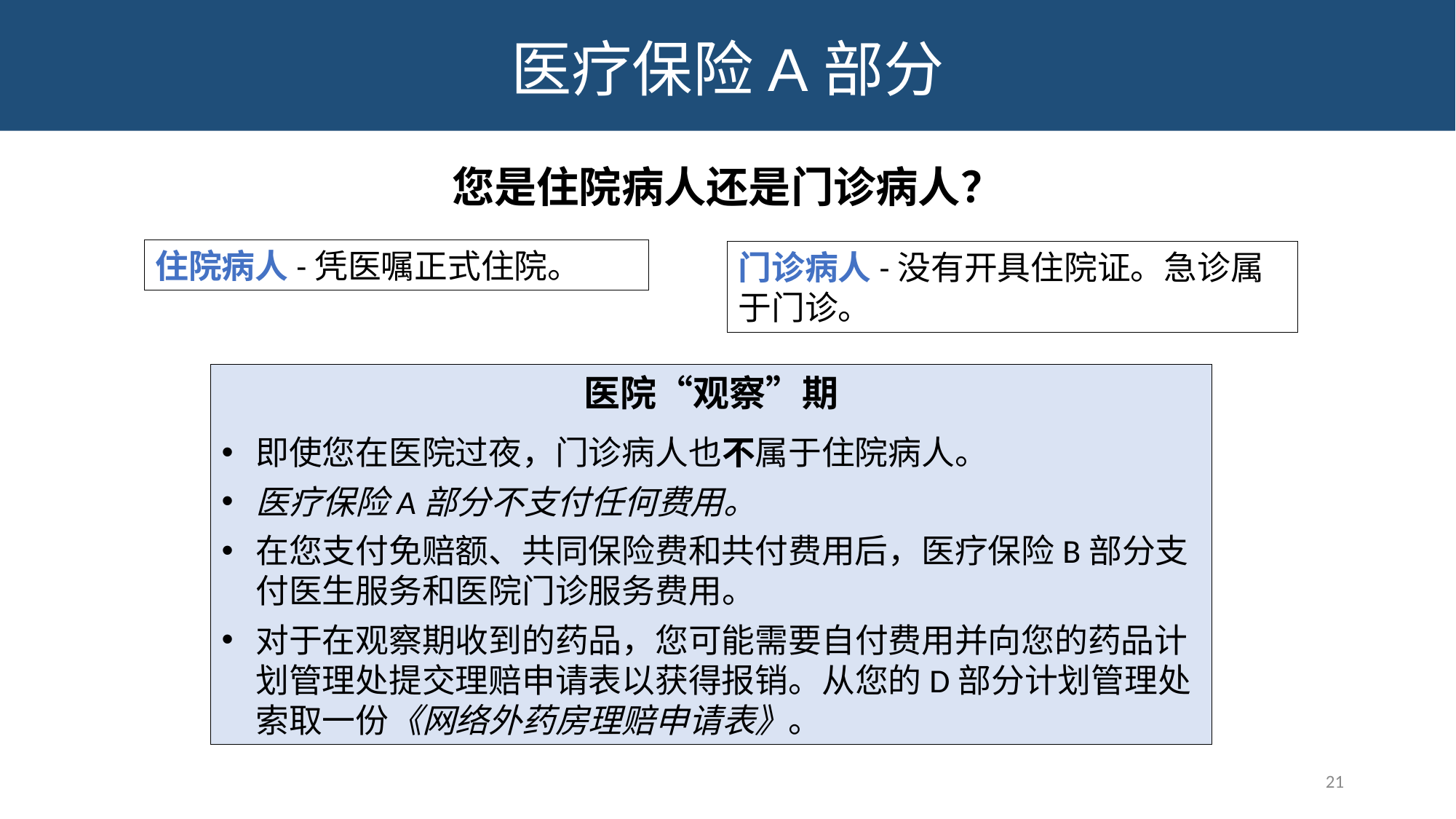

医疗保险A部分

您是住院病人还是门诊病人？
住院病人-凭医嘱正式住院。
门诊病人-没有开具住院证。急诊属于门诊。
医院“观察”期

即使您在医院过夜，门诊病人也不属于住院病人。
医疗保险A部分不支付任何费用。
在您支付免赔额、共同保险费和共付费用后，医疗保险B部分支付医生服务和医院门诊服务费用。
对于在观察期收到的药品，您可能需要自付费用并向您的药品计划管理处提交理赔申请表以获得报销。从您的D部分计划管理处索取一份《网络外药房理赔申请表》。
21